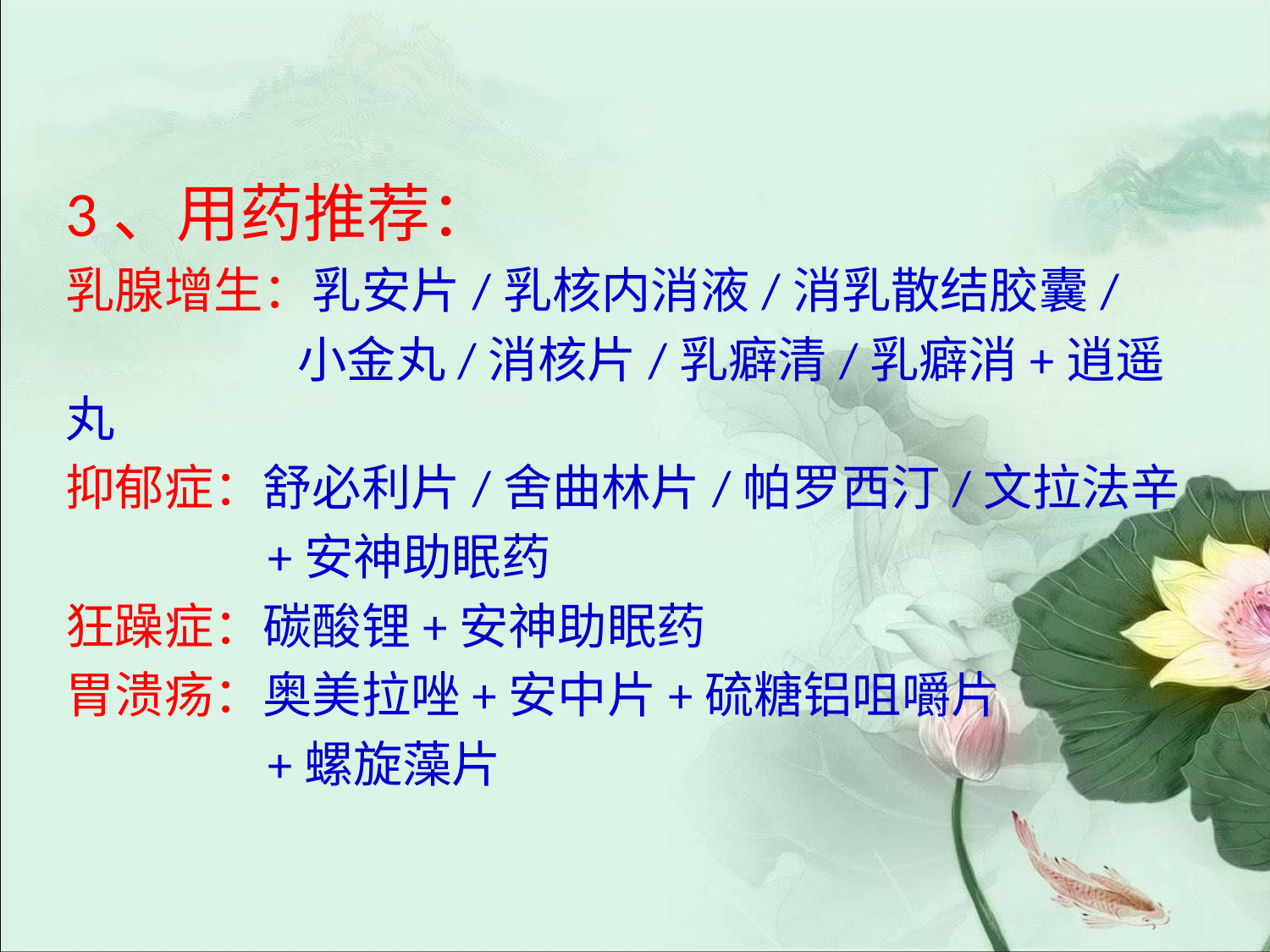

3、用药推荐：
乳腺增生：乳安片/乳核内消液/消乳散结胶囊/
                    小金丸/消核片/乳癖清/乳癖消+逍遥丸
抑郁症：舒必利片/舍曲林片/帕罗西汀/文拉法辛
                  +安神助眠药
狂躁症：碳酸锂+安神助眠药
胃溃疡：奥美拉唑+安中片+硫糖铝咀嚼片
                  +螺旋藻片